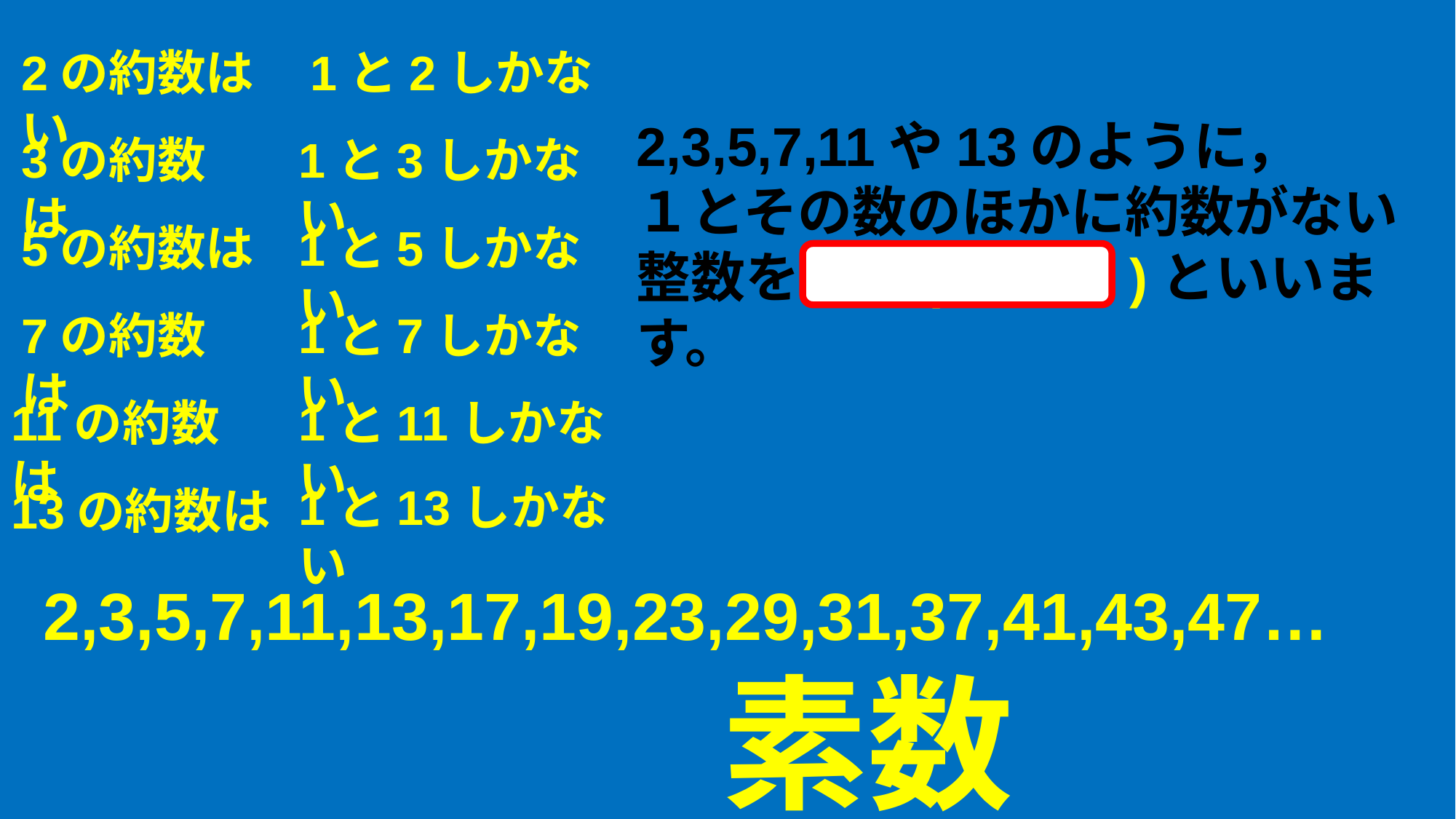

2の約数は    1と2しかない
2,3,5,7,11や13のように，
１とその数のほかに約数がない整数を素数(そすう)といいます。
1と3しかない
3の約数は
5の約数は
1と5しかない

7の約数は
1と7しかない
11の約数は
1と11しかない
1と13しかない
13の約数は
2,3,5,7,11,13,17,19,23,29,31,37,41,43,47…
素数